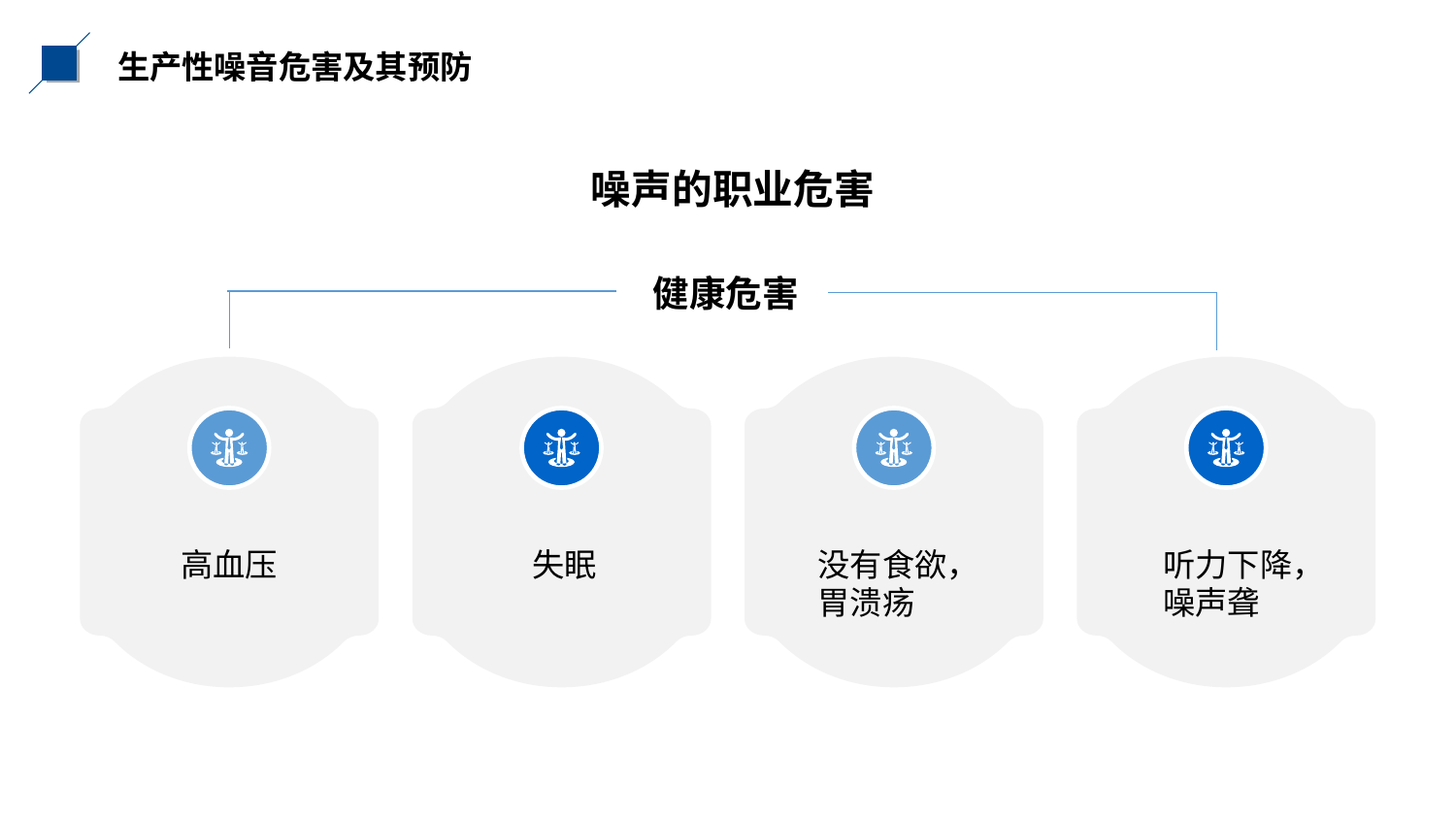

生产性噪音危害及其预防
噪声的职业危害
健康危害

高血压
失眠
没有食欲，
胃溃疡
听力下降，
噪声聋